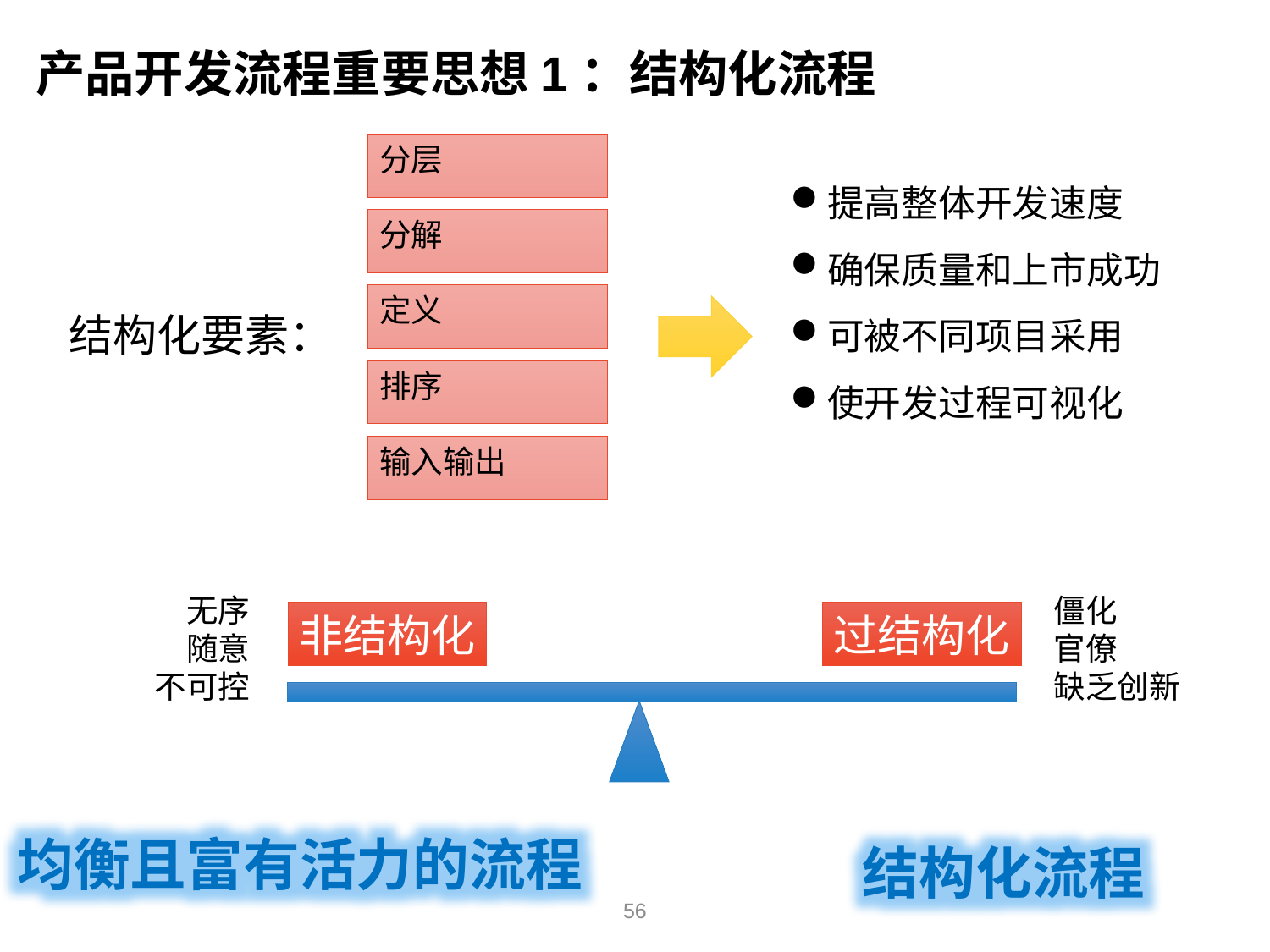

产品开发流程重要思想1：结构化流程
分层
提高整体开发速度
确保质量和上市成功
可被不同项目采用
使开发过程可视化
分解
定义

结构化要素：
排序
输入输出
无序
随意
不可控
僵化
官僚
缺乏创新
非结构化
过结构化

均衡且富有活力的流程
结构化流程
56